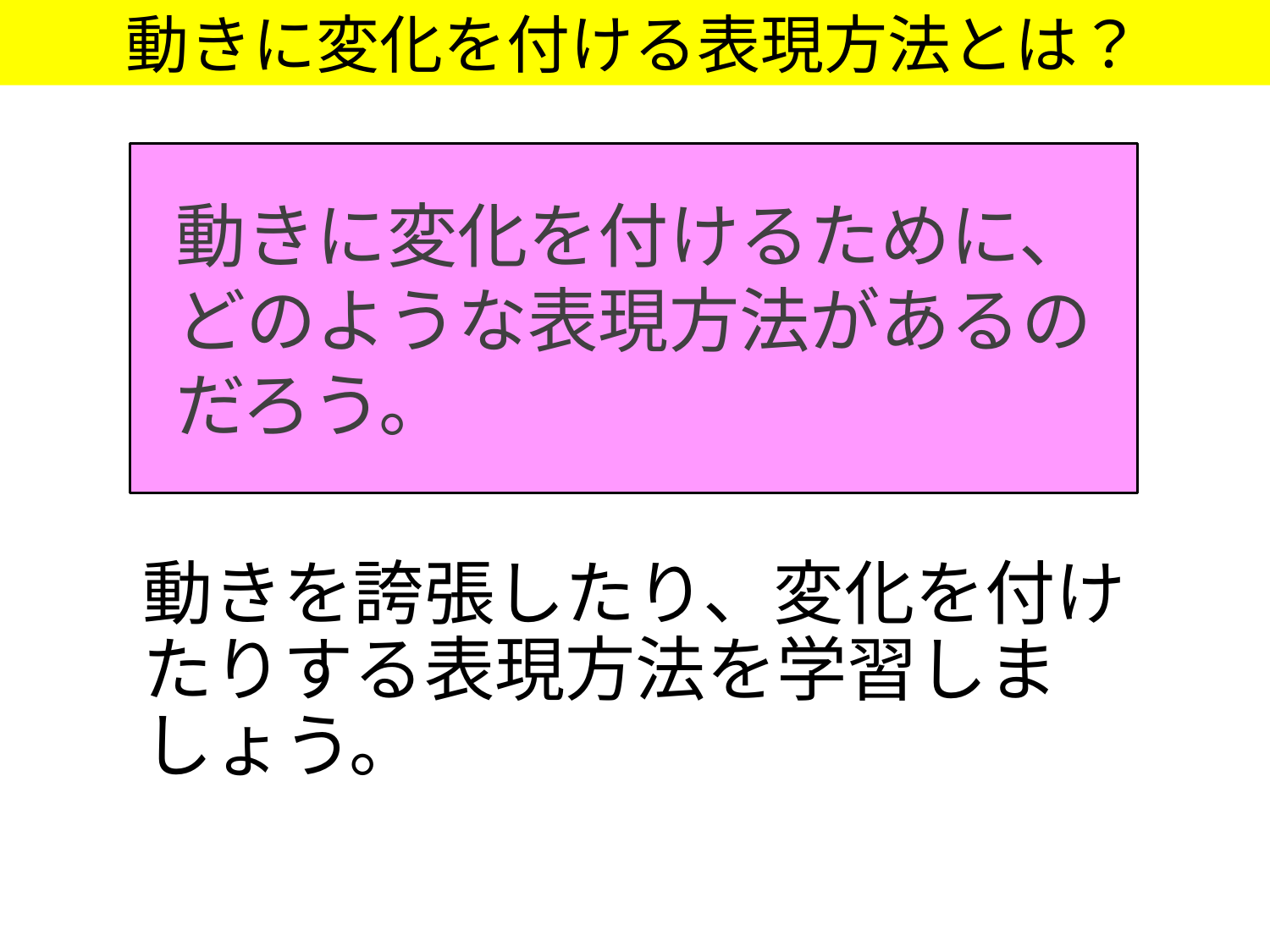

動きに変化を付ける表現方法とは？
動きに変化を付けるために、どのような表現方法があるのだろう。
動きを誇張したり、変化を付けたりする表現方法を学習しましょう。